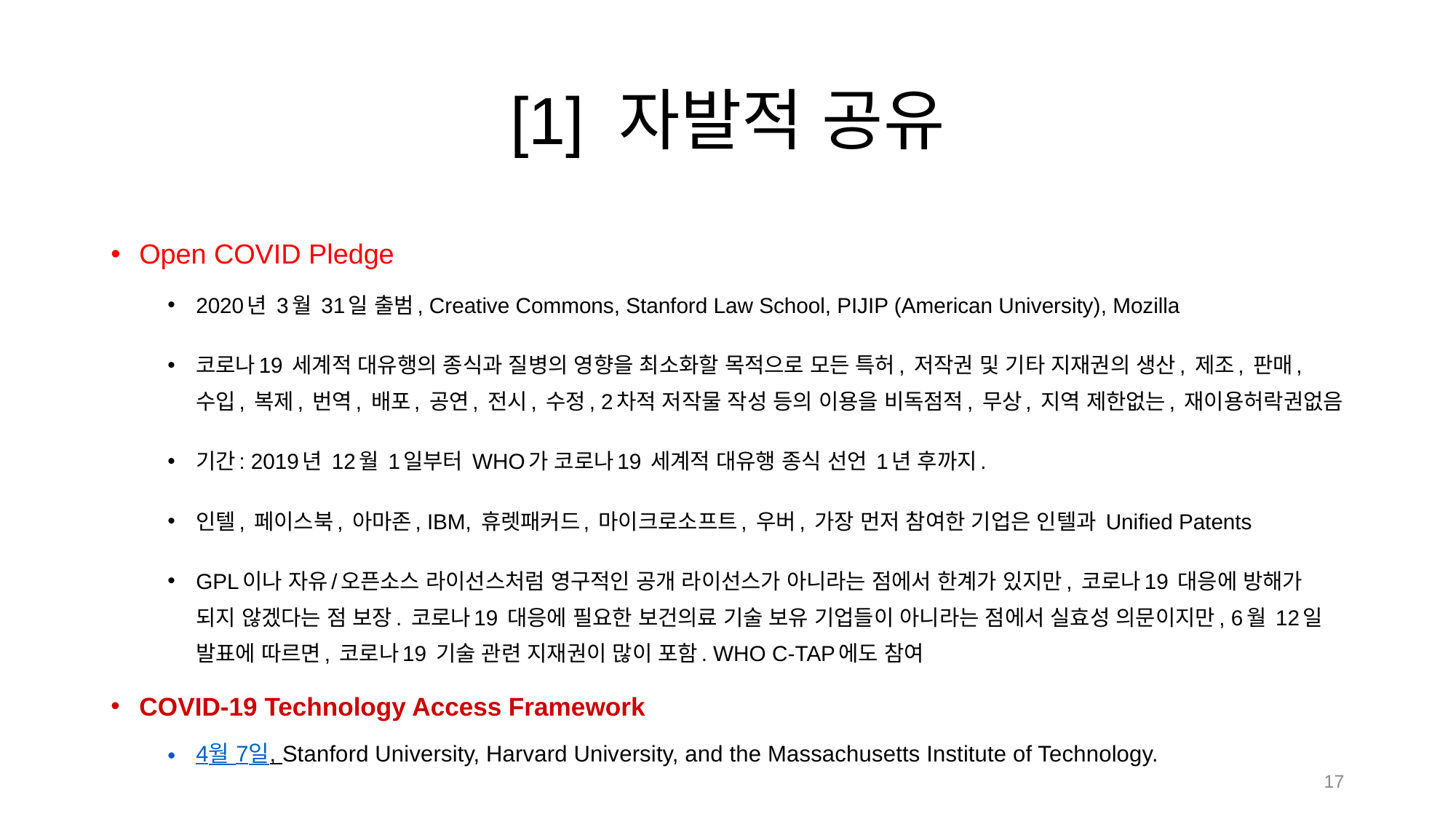

# [1] 자발적 공유
Open COVID Pledge
2020년 3월 31일 출범, Creative Commons, Stanford Law School, PIJIP (American University), Mozilla
코로나19 세계적 대유행의 종식과 질병의 영향을 최소화할 목적으로 모든 특허, 저작권 및 기타 지재권의 생산, 제조, 판매, 수입, 복제, 번역, 배포, 공연, 전시, 수정, 2차적 저작물 작성 등의 이용을 비독점적, 무상, 지역 제한없는, 재이용허락권없음
기간: 2019년 12월 1일부터 WHO가 코로나19 세계적 대유행 종식 선언 1년 후까지.
인텔, 페이스북, 아마존, IBM, 휴렛패커드, 마이크로소프트, 우버, 가장 먼저 참여한 기업은 인텔과 Unified Patents
GPL이나 자유/오픈소스 라이선스처럼 영구적인 공개 라이선스가 아니라는 점에서 한계가 있지만, 코로나19 대응에 방해가 되지 않겠다는 점 보장. 코로나19 대응에 필요한 보건의료 기술 보유 기업들이 아니라는 점에서 실효성 의문이지만, 6월 12일 발표에 따르면, 코로나19 기술 관련 지재권이 많이 포함. WHO C-TAP에도 참여
COVID-19 Technology Access Framework
4월 7일, Stanford University, Harvard University, and the Massachusetts Institute of Technology.
17